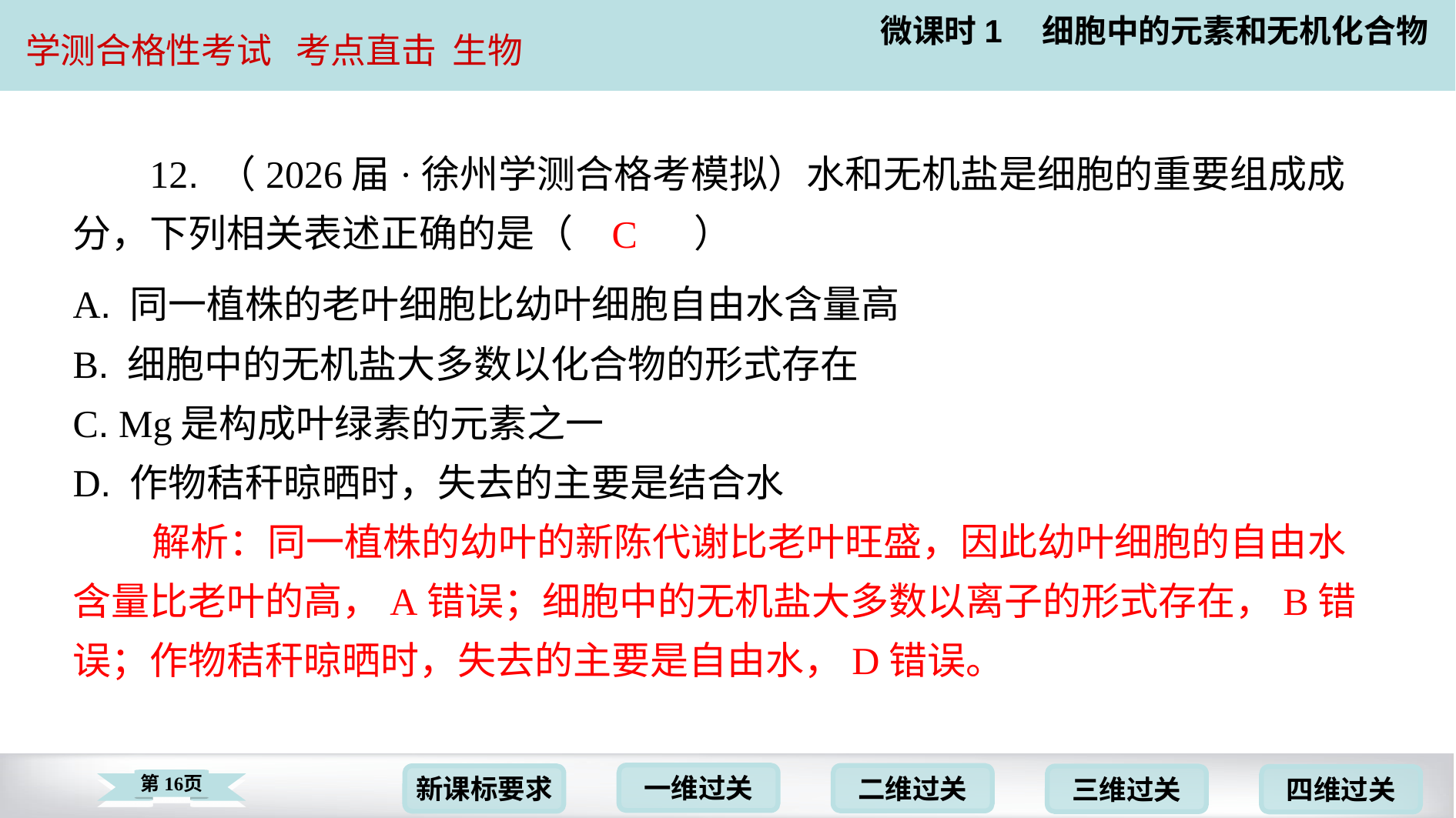

12. （2026届·徐州学测合格考模拟）水和无机盐是细胞的重要组成成分，下列相关表述正确的是（　C　）
C
| A. 同一植株的老叶细胞比幼叶细胞自由水含量高 |
| --- |
| B. 细胞中的无机盐大多数以化合物的形式存在 |
| C. Mg是构成叶绿素的元素之一 |
| D. 作物秸秆晾晒时，失去的主要是结合水 |
解析：同一植株的幼叶的新陈代谢比老叶旺盛，因此幼叶细胞的自由水含量比老叶的高，A错误；细胞中的无机盐大多数以离子的形式存在，B错误；作物秸秆晾晒时，失去的主要是自由水，D错误。